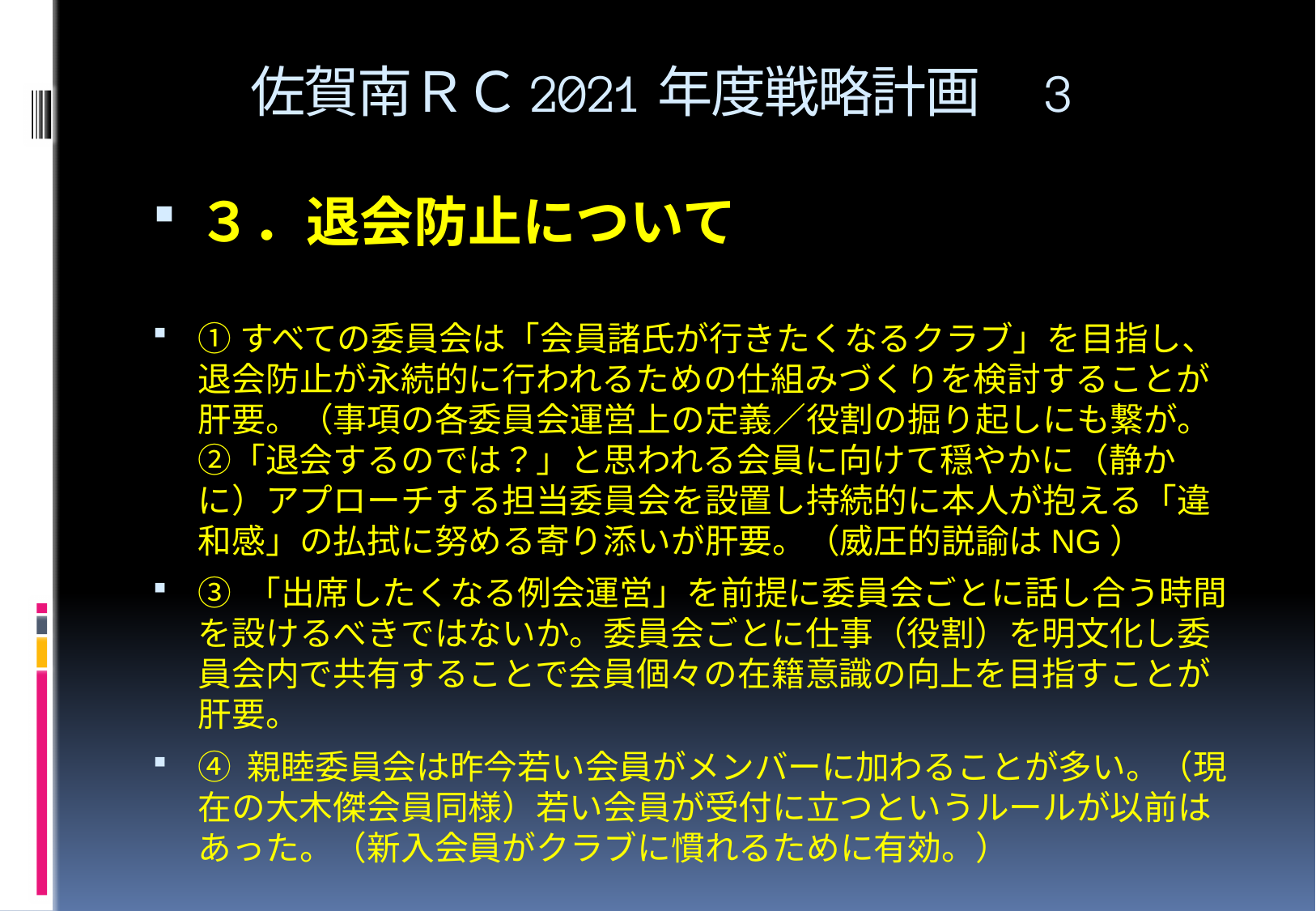

# 佐賀南ＲＣ2021年度戦略計画　3
３．退会防止について

①すべての委員会は「会員諸氏が行きたくなるクラブ」を目指し、退会防止が永続的に行われるための仕組みづくりを検討することが肝要。（事項の各委員会運営上の定義／役割の掘り起しにも繋が。②「退会するのでは？」と思われる会員に向けて穏やかに（静かに）アプローチする担当委員会を設置し持続的に本人が抱える「違和感」の払拭に努める寄り添いが肝要。（威圧的説諭はNG）
③ 「出席したくなる例会運営」を前提に委員会ごとに話し合う時間を設けるべきではないか。委員会ごとに仕事（役割）を明文化し委員会内で共有することで会員個々の在籍意識の向上を目指すことが肝要。
④ 親睦委員会は昨今若い会員がメンバーに加わることが多い。（現在の大木傑会員同様）若い会員が受付に立つというルールが以前はあった。（新入会員がクラブに慣れるために有効。）